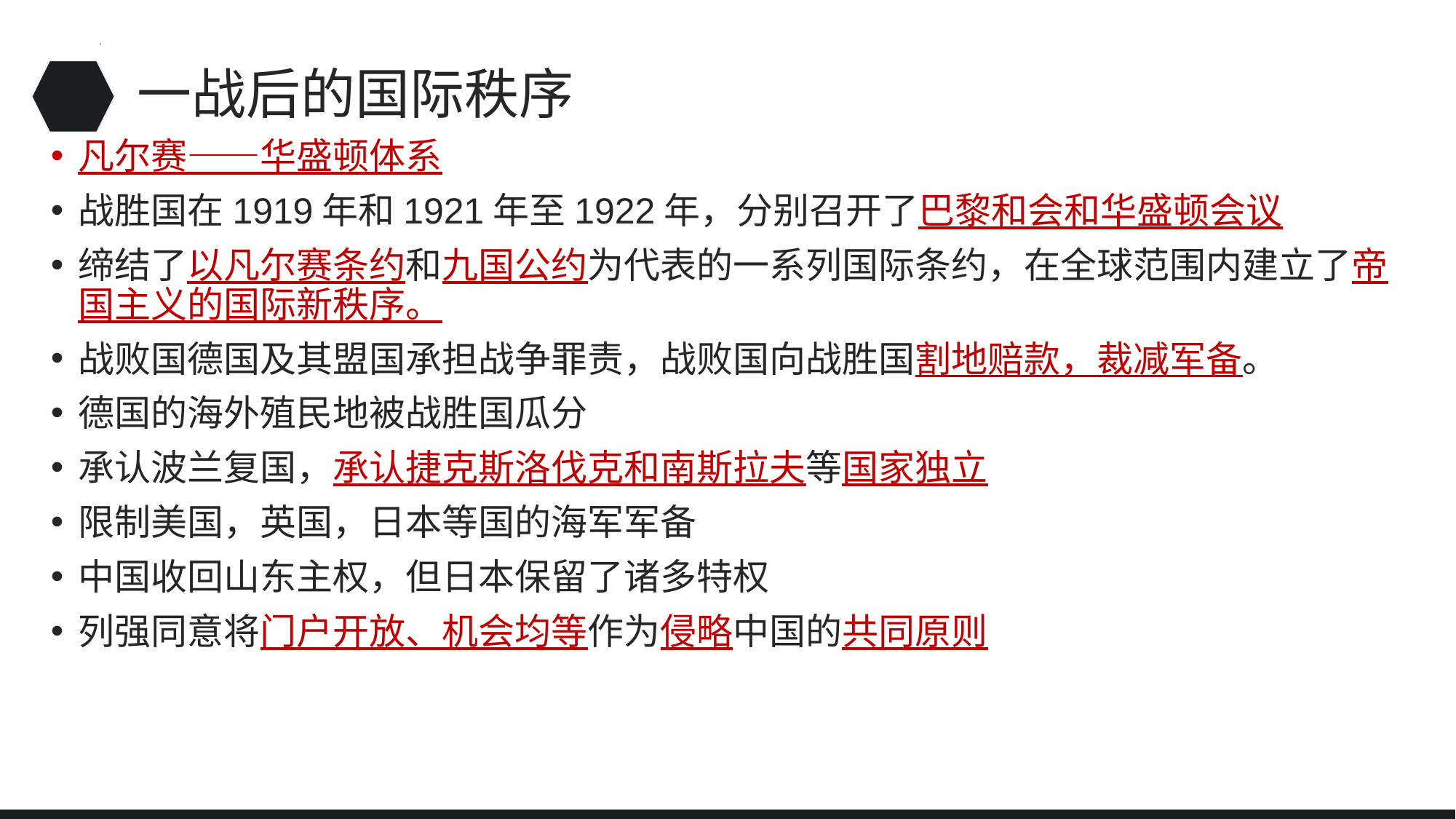

# 一战后的国际秩序
凡尔赛——华盛顿体系
战胜国在1919年和1921年至1922年，分别召开了巴黎和会和华盛顿会议
缔结了以凡尔赛条约和九国公约为代表的一系列国际条约，在全球范围内建立了帝国主义的国际新秩序。
战败国德国及其盟国承担战争罪责，战败国向战胜国割地赔款，裁减军备。
德国的海外殖民地被战胜国瓜分
承认波兰复国，承认捷克斯洛伐克和南斯拉夫等国家独立
限制美国，英国，日本等国的海军军备
中国收回山东主权，但日本保留了诸多特权
列强同意将门户开放、机会均等作为侵略中国的共同原则